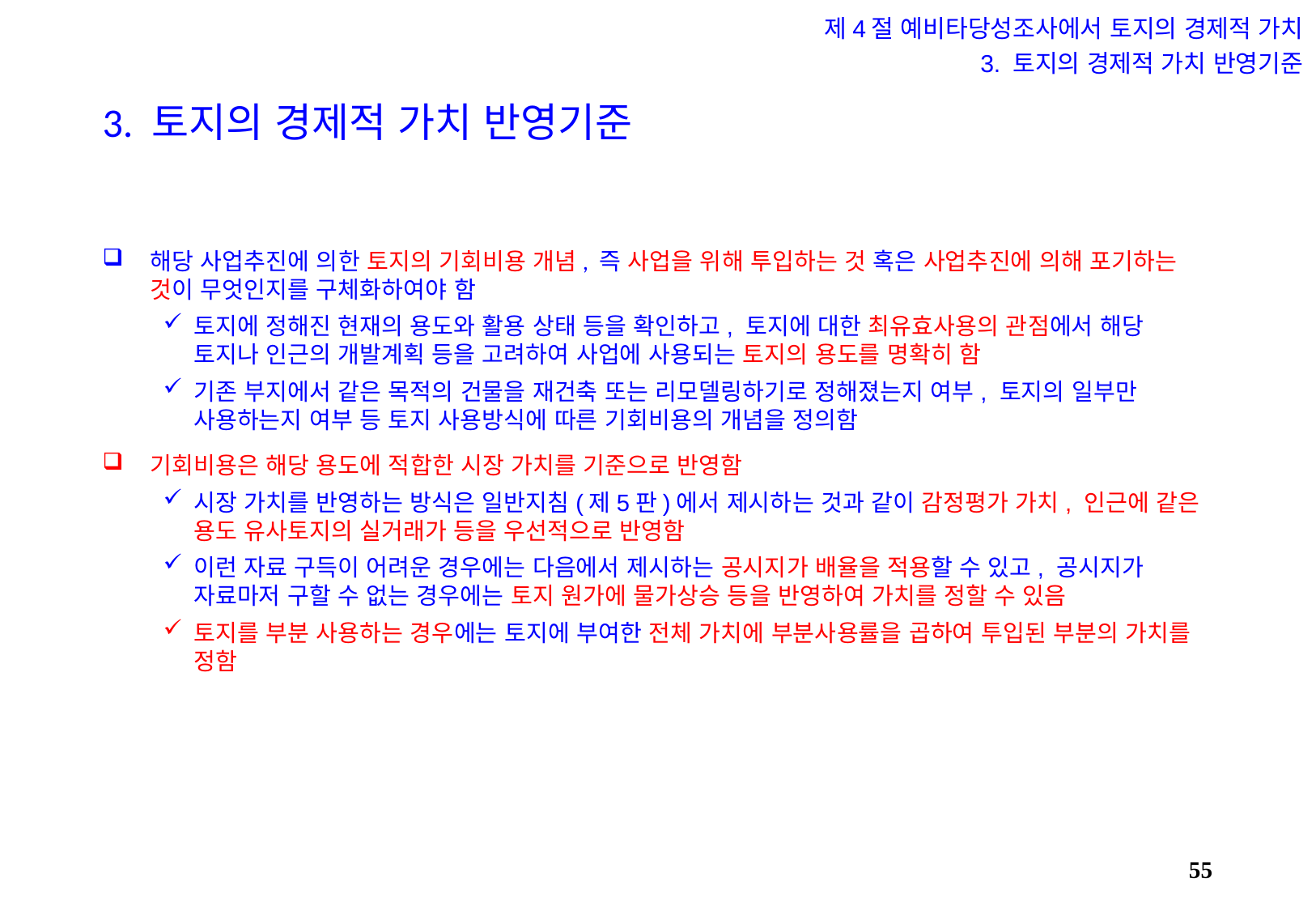

제4절 예비타당성조사에서 토지의 경제적 가치
3. 토지의 경제적 가치 반영기준
# 3. 토지의 경제적 가치 반영기준
해당 사업추진에 의한 토지의 기회비용 개념, 즉 사업을 위해 투입하는 것 혹은 사업추진에 의해 포기하는 것이 무엇인지를 구체화하여야 함
토지에 정해진 현재의 용도와 활용 상태 등을 확인하고, 토지에 대한 최유효사용의 관점에서 해당 토지나 인근의 개발계획 등을 고려하여 사업에 사용되는 토지의 용도를 명확히 함
기존 부지에서 같은 목적의 건물을 재건축 또는 리모델링하기로 정해졌는지 여부, 토지의 일부만 사용하는지 여부 등 토지 사용방식에 따른 기회비용의 개념을 정의함
기회비용은 해당 용도에 적합한 시장 가치를 기준으로 반영함
시장 가치를 반영하는 방식은 일반지침(제5판)에서 제시하는 것과 같이 감정평가 가치, 인근에 같은 용도 유사토지의 실거래가 등을 우선적으로 반영함
이런 자료 구득이 어려운 경우에는 다음에서 제시하는 공시지가 배율을 적용할 수 있고, 공시지가 자료마저 구할 수 없는 경우에는 토지 원가에 물가상승 등을 반영하여 가치를 정할 수 있음
토지를 부분 사용하는 경우에는 토지에 부여한 전체 가치에 부분사용률을 곱하여 투입된 부분의 가치를 정함
55